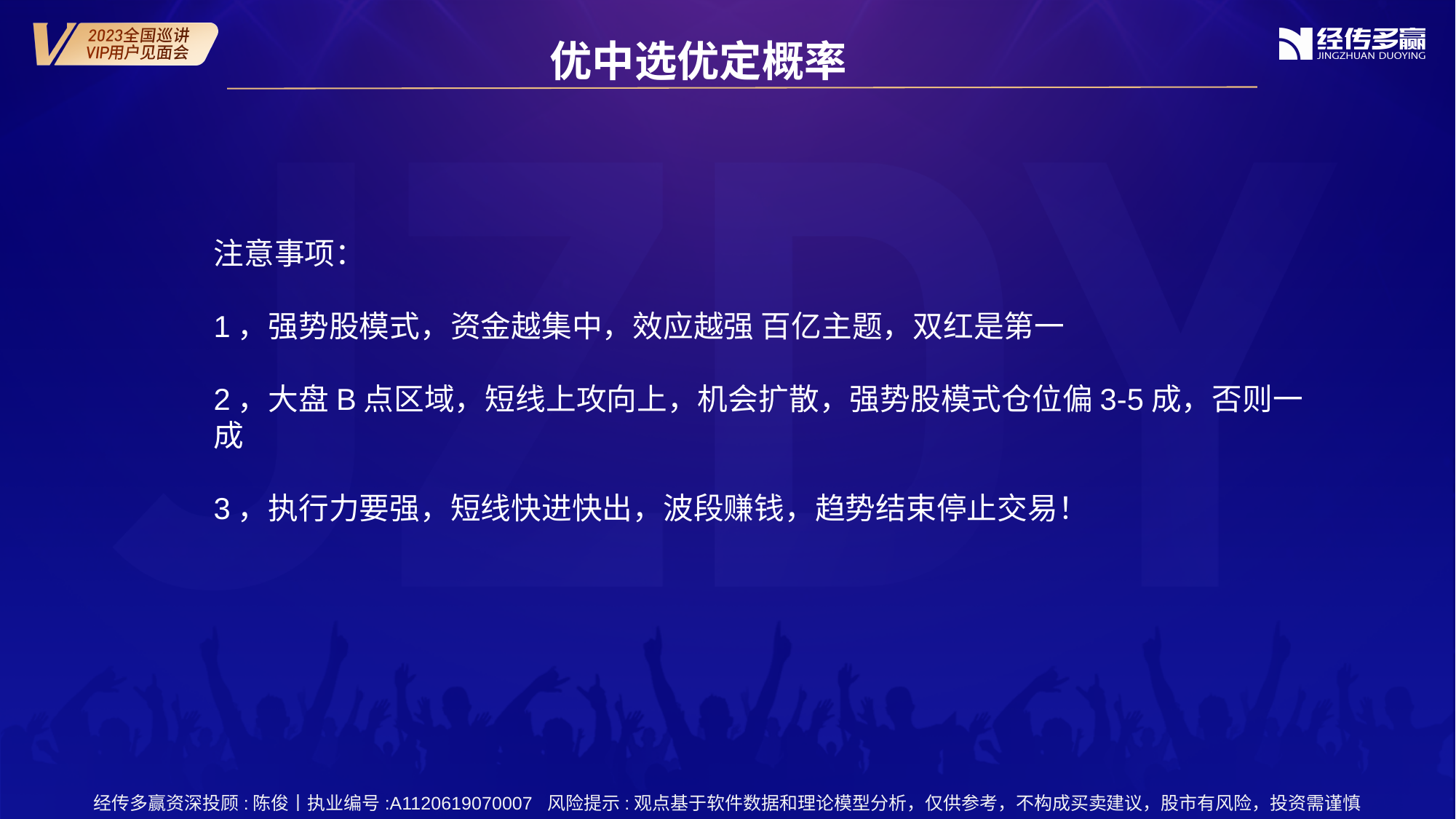

优中选优定概率
注意事项：

1，强势股模式，资金越集中，效应越强 百亿主题，双红是第一

2，大盘B点区域，短线上攻向上，机会扩散，强势股模式仓位偏3-5成，否则一成

3，执行力要强，短线快进快出，波段赚钱，趋势结束停止交易！